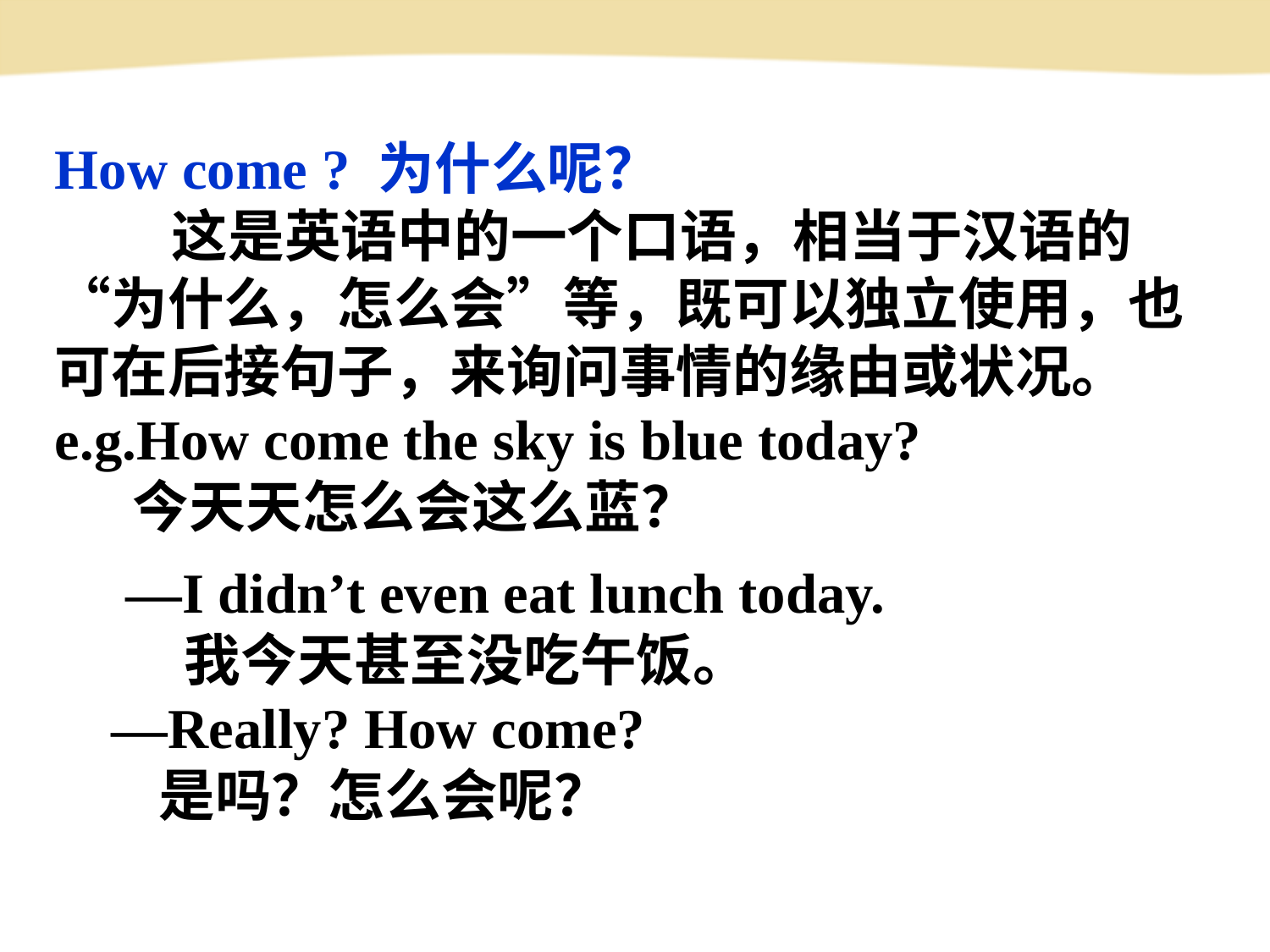

How come ? 为什么呢？
        这是英语中的一个口语，相当于汉语的“为什么，怎么会”等，既可以独立使用，也可在后接句子，来询问事情的缘由或状况。
e.g.How come the sky is blue today?
     今天天怎么会这么蓝？

     —I didn’t even eat lunch today.
         我今天甚至没吃午饭。
    —Really? How come?
       是吗？怎么会呢？